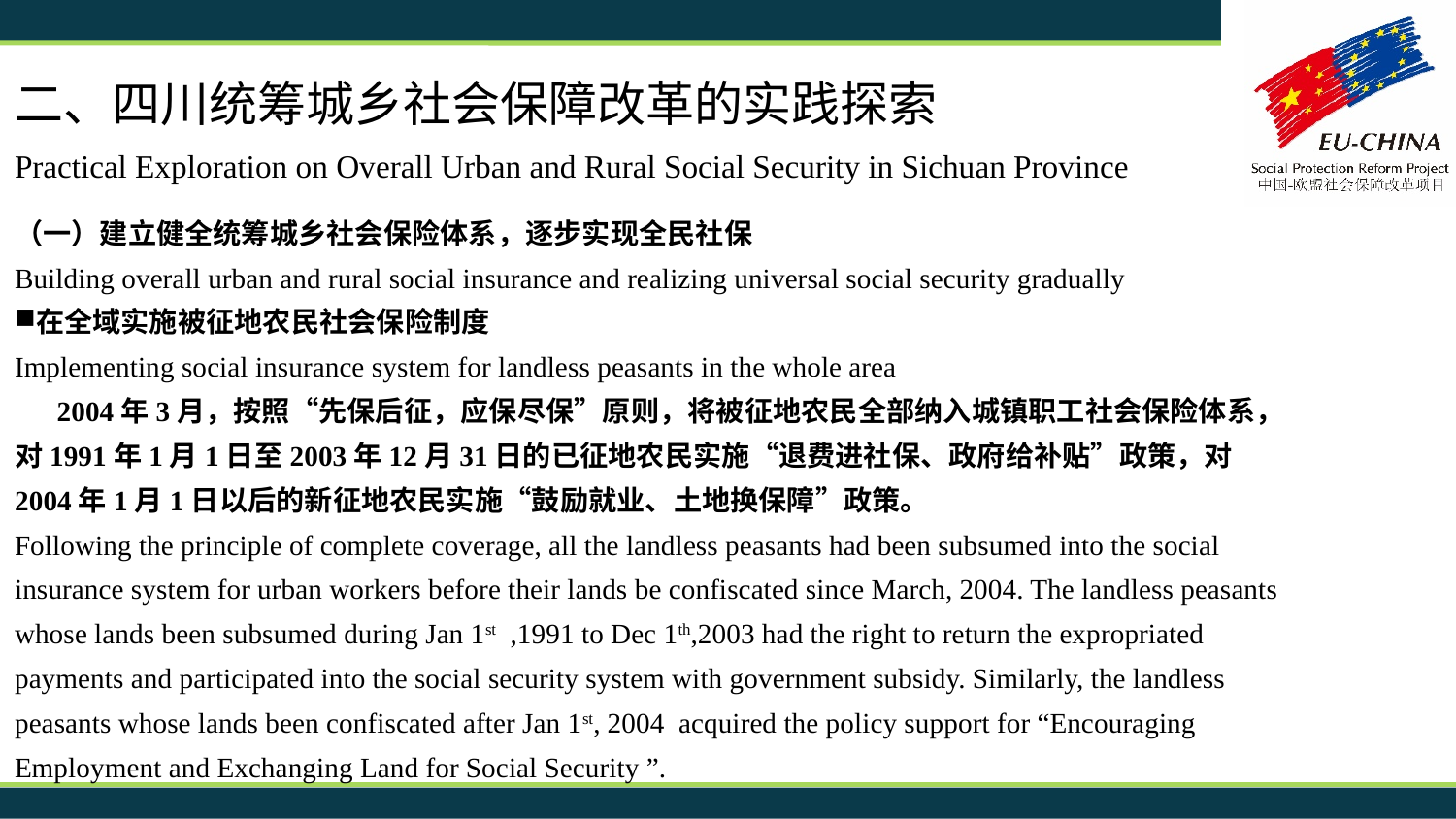

二、四川统筹城乡社会保障改革的实践探索
Practical Exploration on Overall Urban and Rural Social Security in Sichuan Province
（一）建立健全统筹城乡社会保险体系，逐步实现全民社保
Building overall urban and rural social insurance and realizing universal social security gradually
在全域实施被征地农民社会保险制度
Implementing social insurance system for landless peasants in the whole area
      2004年3月，按照“先保后征，应保尽保”原则，将被征地农民全部纳入城镇职工社会保险体系，对1991年1月1日至2003年12月31日的已征地农民实施“退费进社保、政府给补贴”政策，对2004年1月1日以后的新征地农民实施“鼓励就业、土地换保障”政策。
Following the principle of complete coverage, all the landless peasants had been subsumed into the social insurance system for urban workers before their lands be confiscated since March, 2004. The landless peasants whose lands been subsumed during Jan 1st  ,1991 to Dec 1th,2003 had the right to return the expropriated payments and participated into the social security system with government subsidy. Similarly, the landless peasants whose lands been confiscated after Jan 1st, 2004  acquired the policy support for “Encouraging Employment and Exchanging Land for Social Security ”.